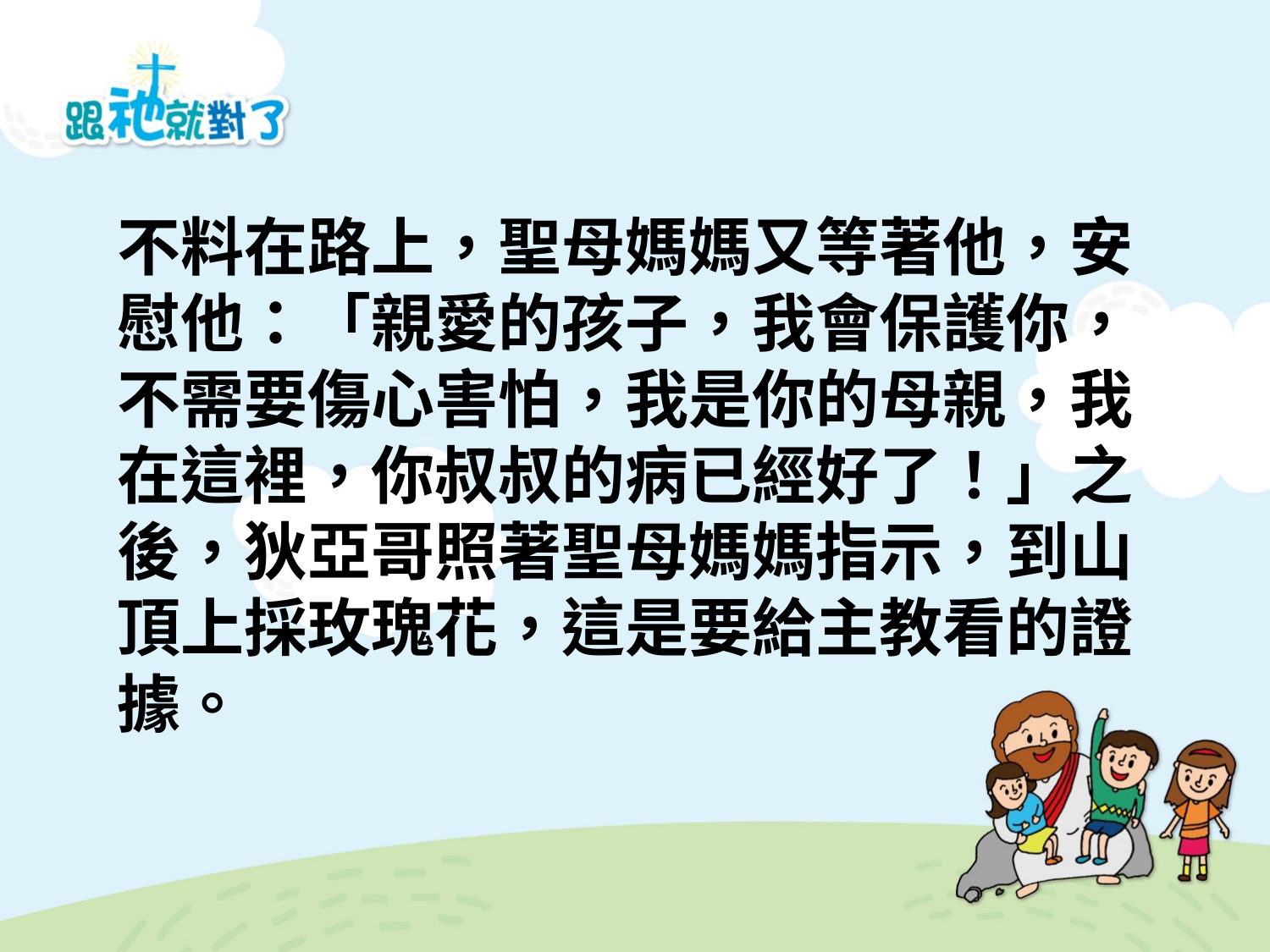

不料在路上，聖母媽媽又等著他，安慰他：「親愛的孩子，我會保護你，不需要傷心害怕，我是你的母親，我在這裡，你叔叔的病已經好了！」之後，狄亞哥照著聖母媽媽指示，到山頂上採玫瑰花，這是要給主教看的證據。